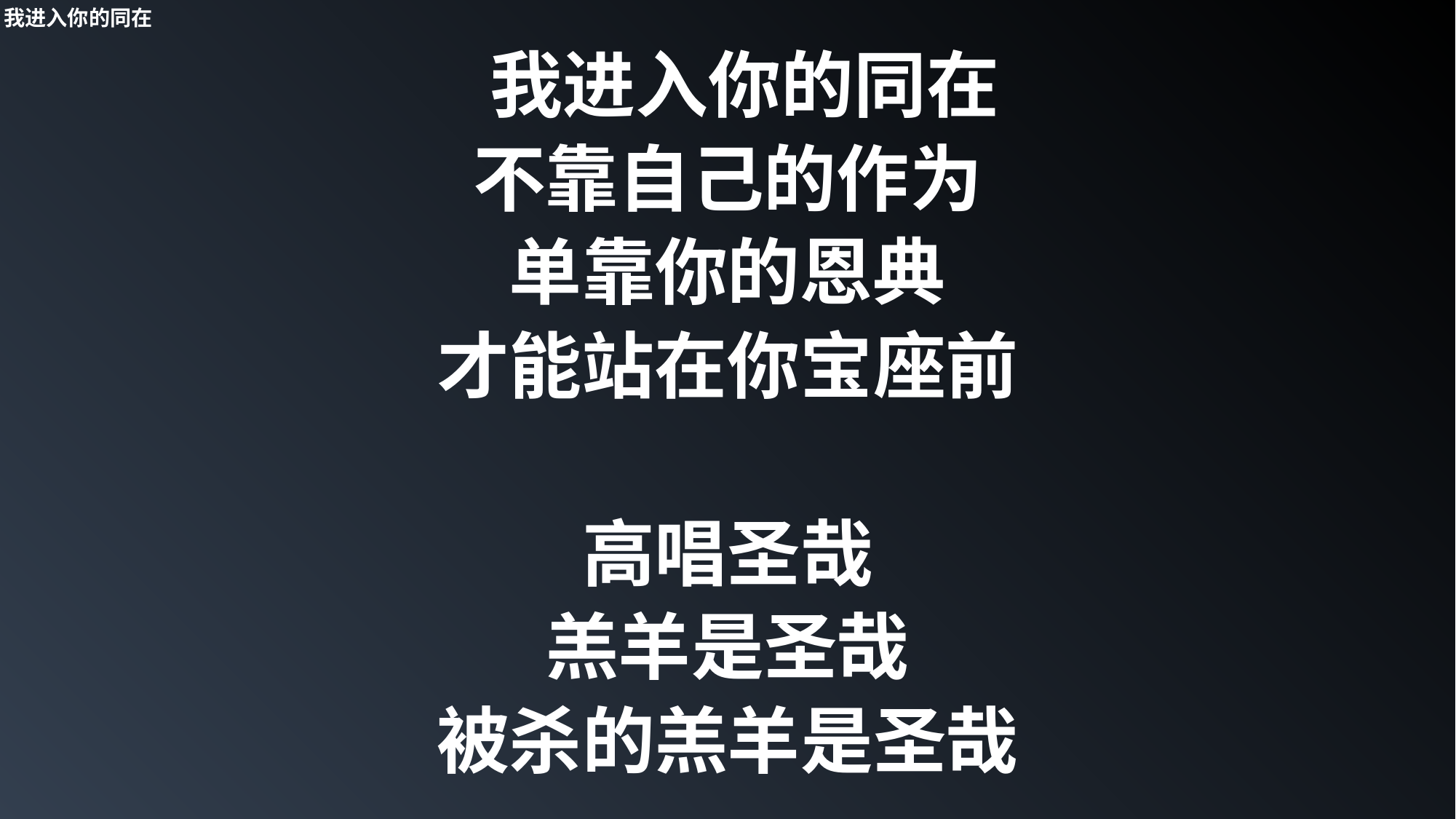

我进入你的同在
 我进入你的同在
不靠自己的作为
单靠你的恩典
才能站在你宝座前

高唱圣哉
羔羊是圣哉
被杀的羔羊是圣哉